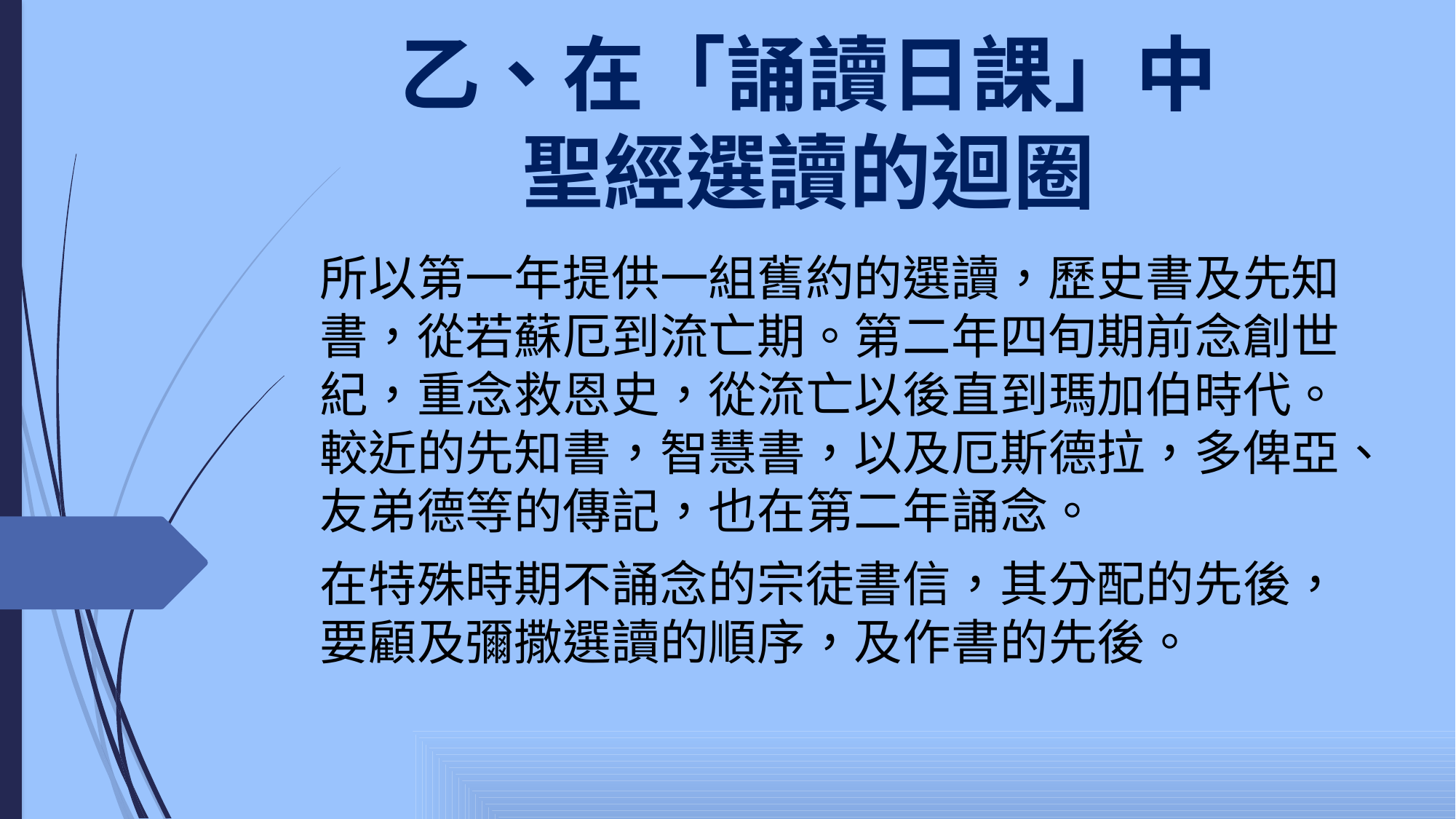

# 乙、在「誦讀日課」中 聖經選讀的迴圈
所以第一年提供一組舊約的選讀，歷史書及先知書，從若蘇厄到流亡期。第二年四旬期前念創世紀，重念救恩史，從流亡以後直到瑪加伯時代。較近的先知書，智慧書，以及厄斯德拉，多俾亞、友弟德等的傳記，也在第二年誦念。
在特殊時期不誦念的宗徒書信，其分配的先後，要顧及彌撒選讀的順序，及作書的先後。